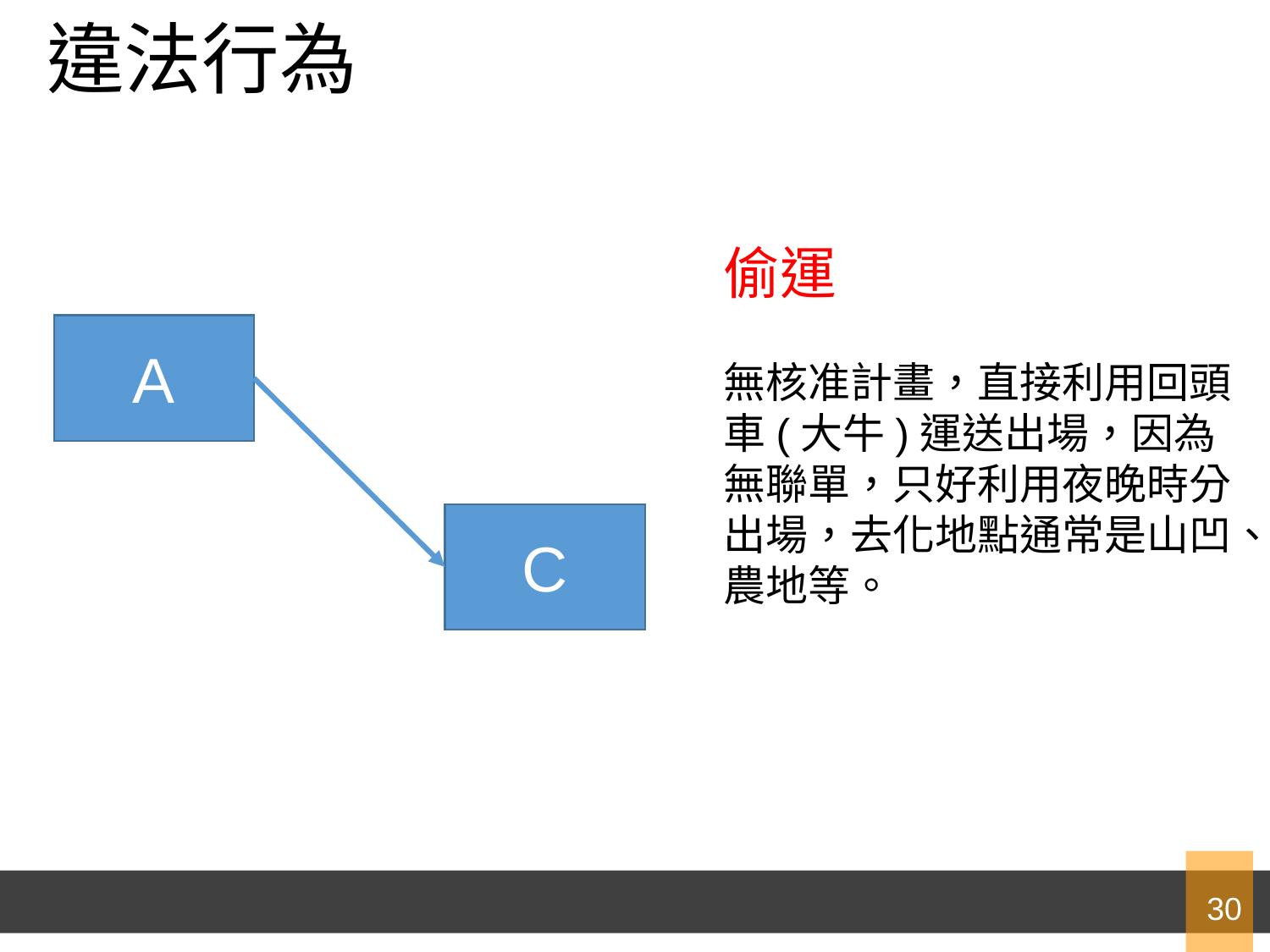

# 違法行為
偷運

無核准計畫，直接利用回頭車(大牛)運送出場，因為無聯單，只好利用夜晚時分出場，去化地點通常是山凹、農地等。

A
C
30